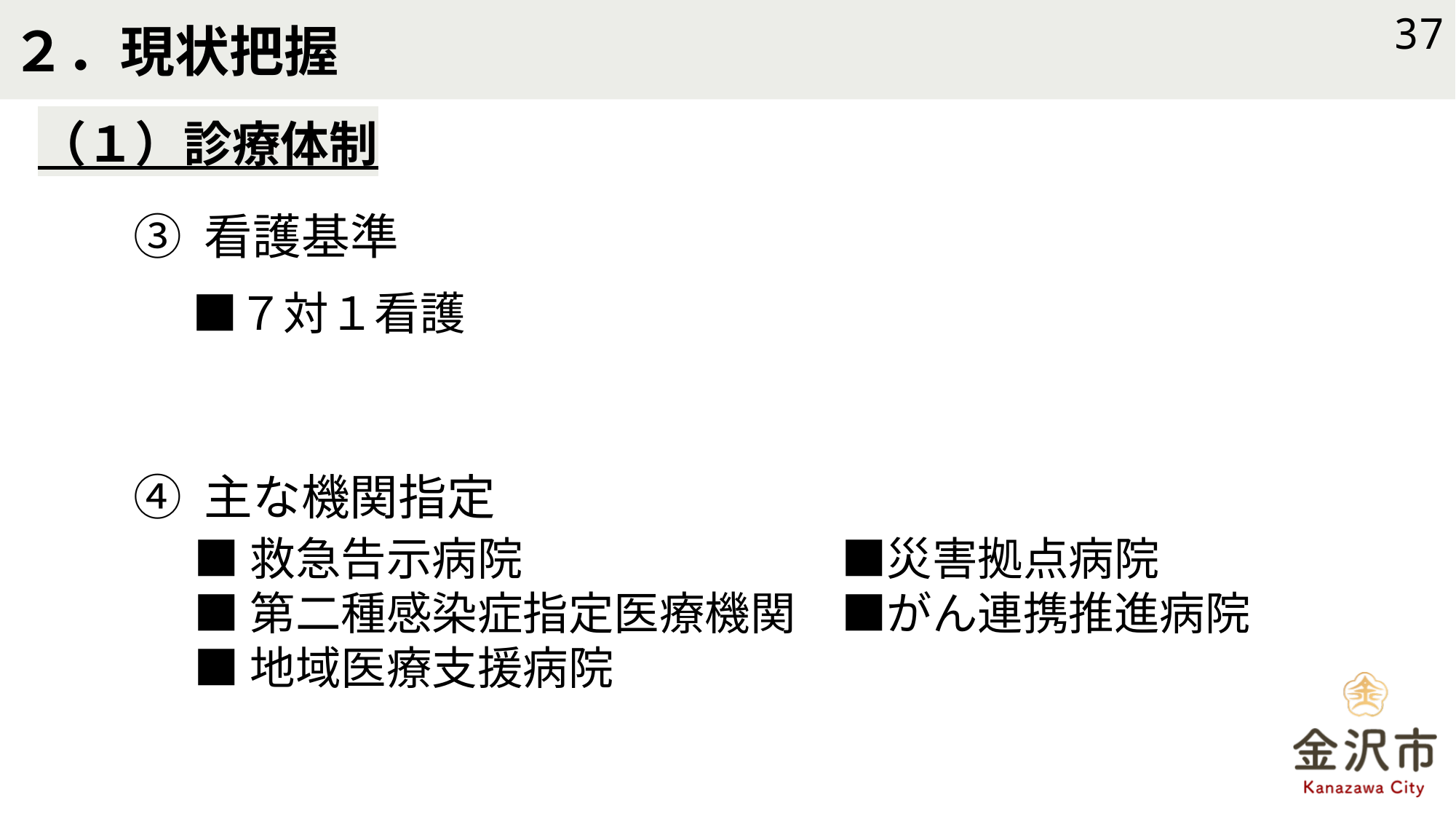

# ２．現状把握
37
（１）診療体制
③ 看護基準
　■７対１看護
④ 主な機関指定
■救急告示病院　　　　　　　■災害拠点病院
■第二種感染症指定医療機関　■がん連携推進病院
■地域医療支援病院